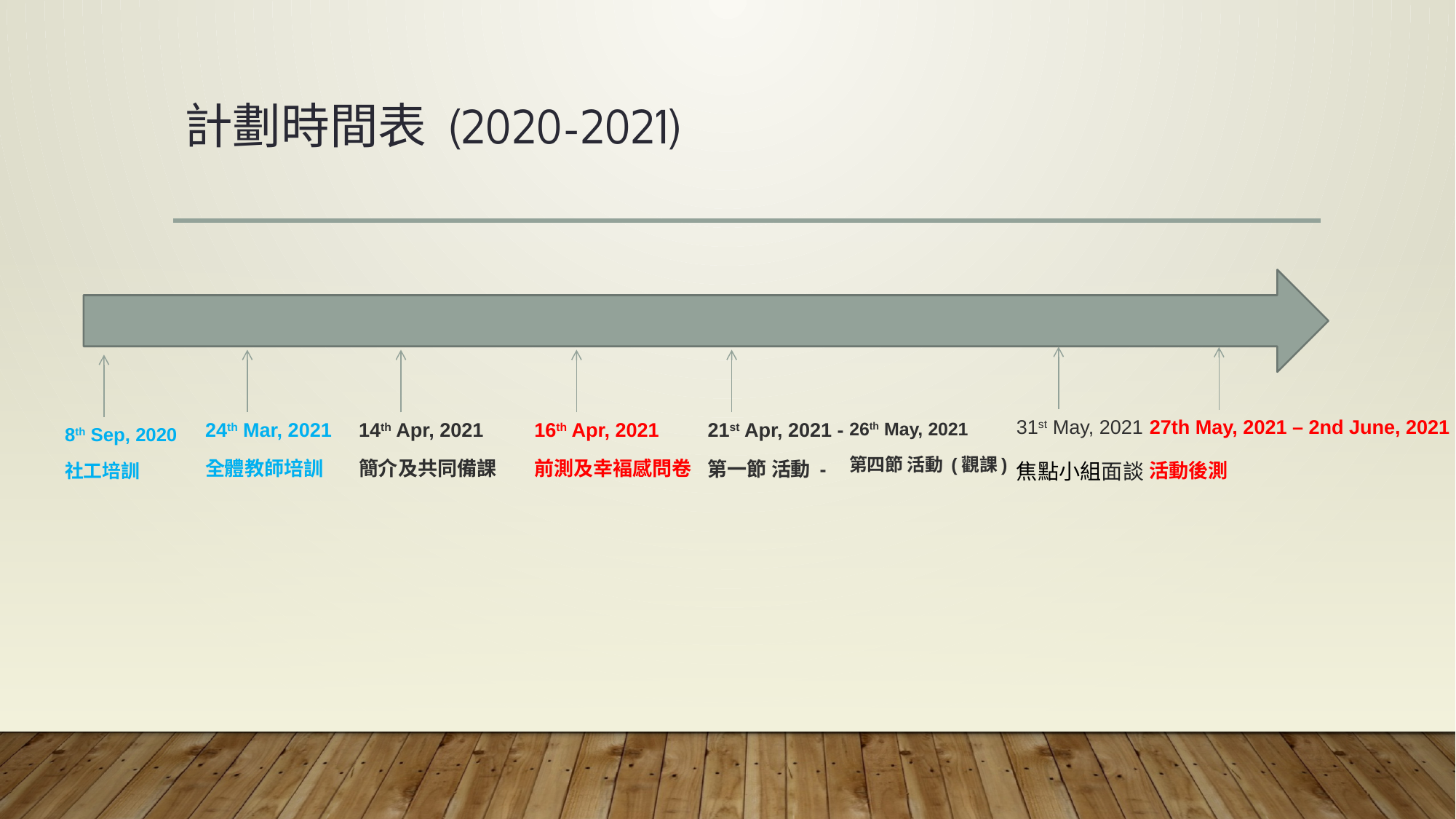

# 計劃時間表 (2020-2021)

31st May, 2021
焦點小組面談

27th May, 2021 – 2nd June, 2021
活動後測
24th Mar, 2021
全體教師培訓

14th Apr, 2021
簡介及共同備課

16th Apr, 2021
前測及幸褔感問卷

26th May, 2021
第四節 活動 (觀課)

21st Apr, 2021 -
第一節 活動 -

8th Sep, 2020
社工培訓